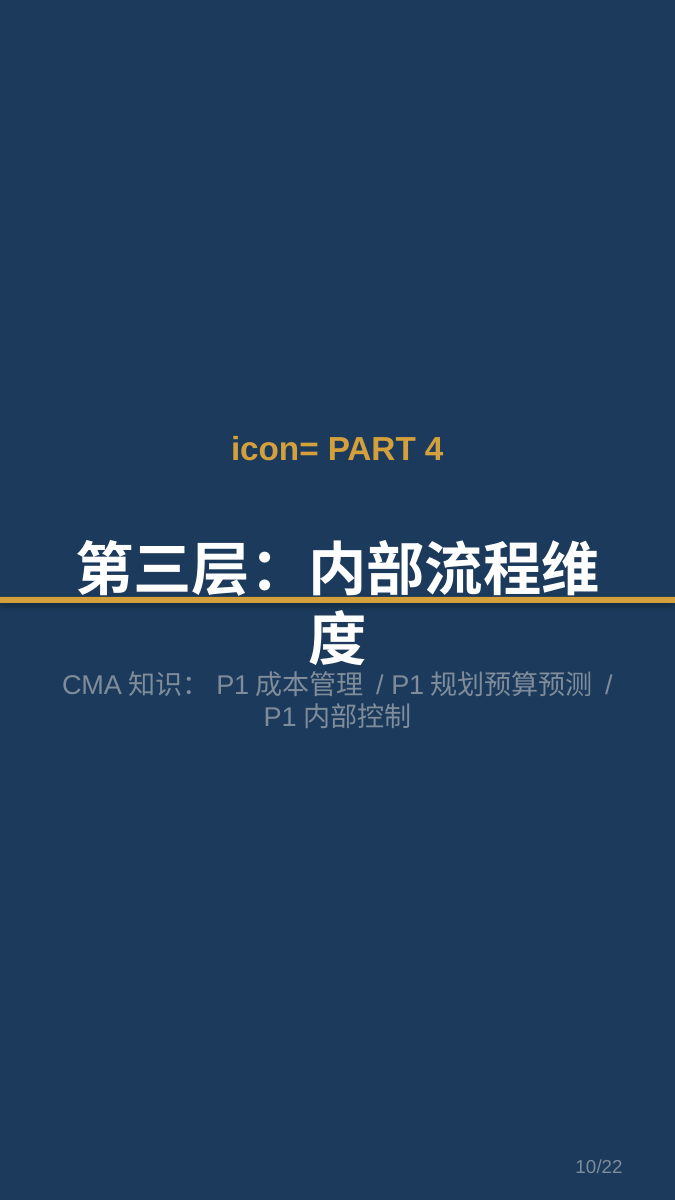

icon= PART 4
第三层：内部流程维度

CMA知识：P1成本管理 / P1规划预算预测 / P1内部控制
10/22